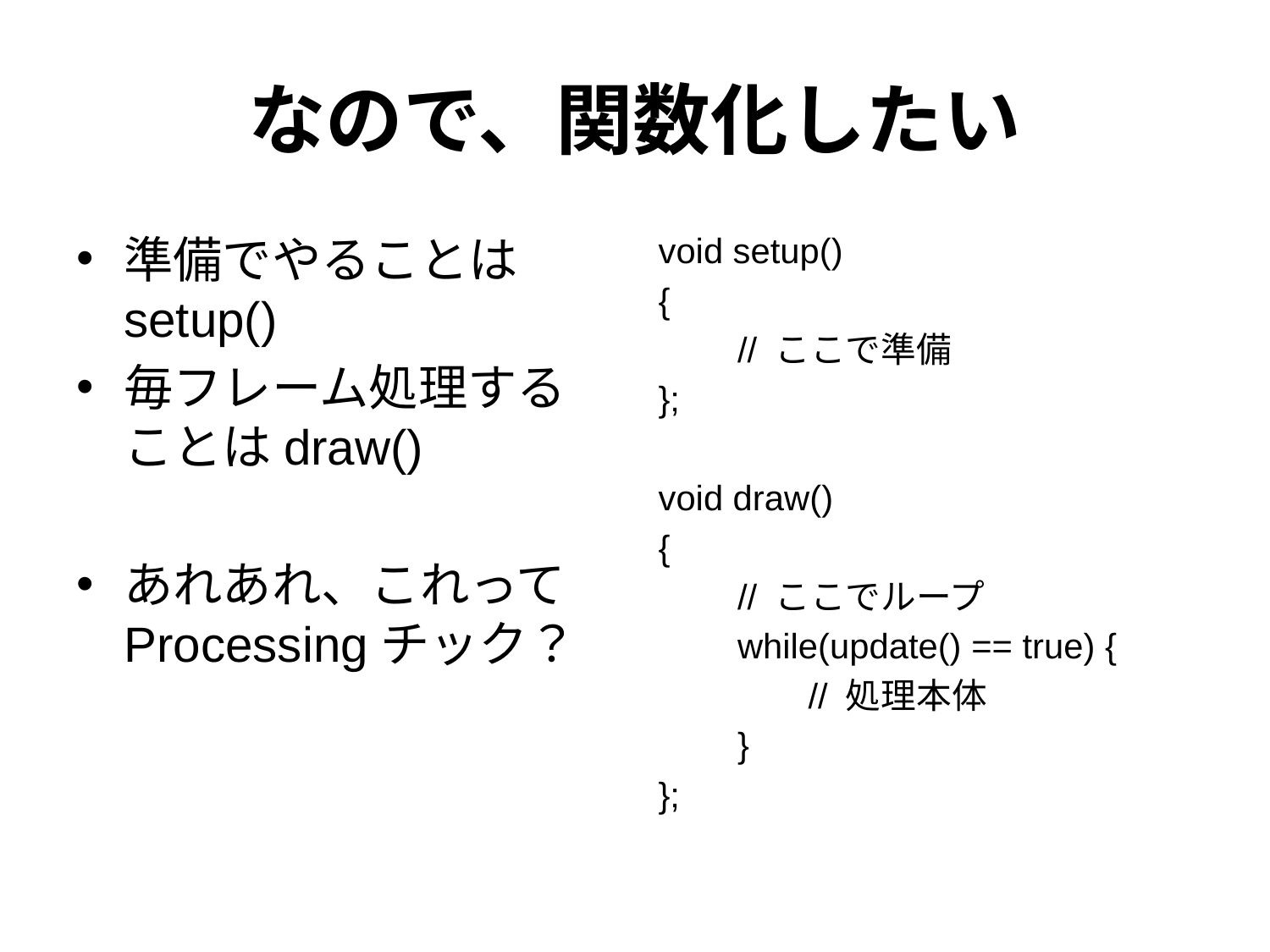

# なので、関数化したい
準備でやることは
setup()
毎フレーム処理することはdraw()

あれあれ、これってProcessingチック？
void setup()
{
　　// ここで準備
};

void draw()
{
　　// ここでループ
　　while(update() == true) {
　　　　// 処理本体
　　}
};